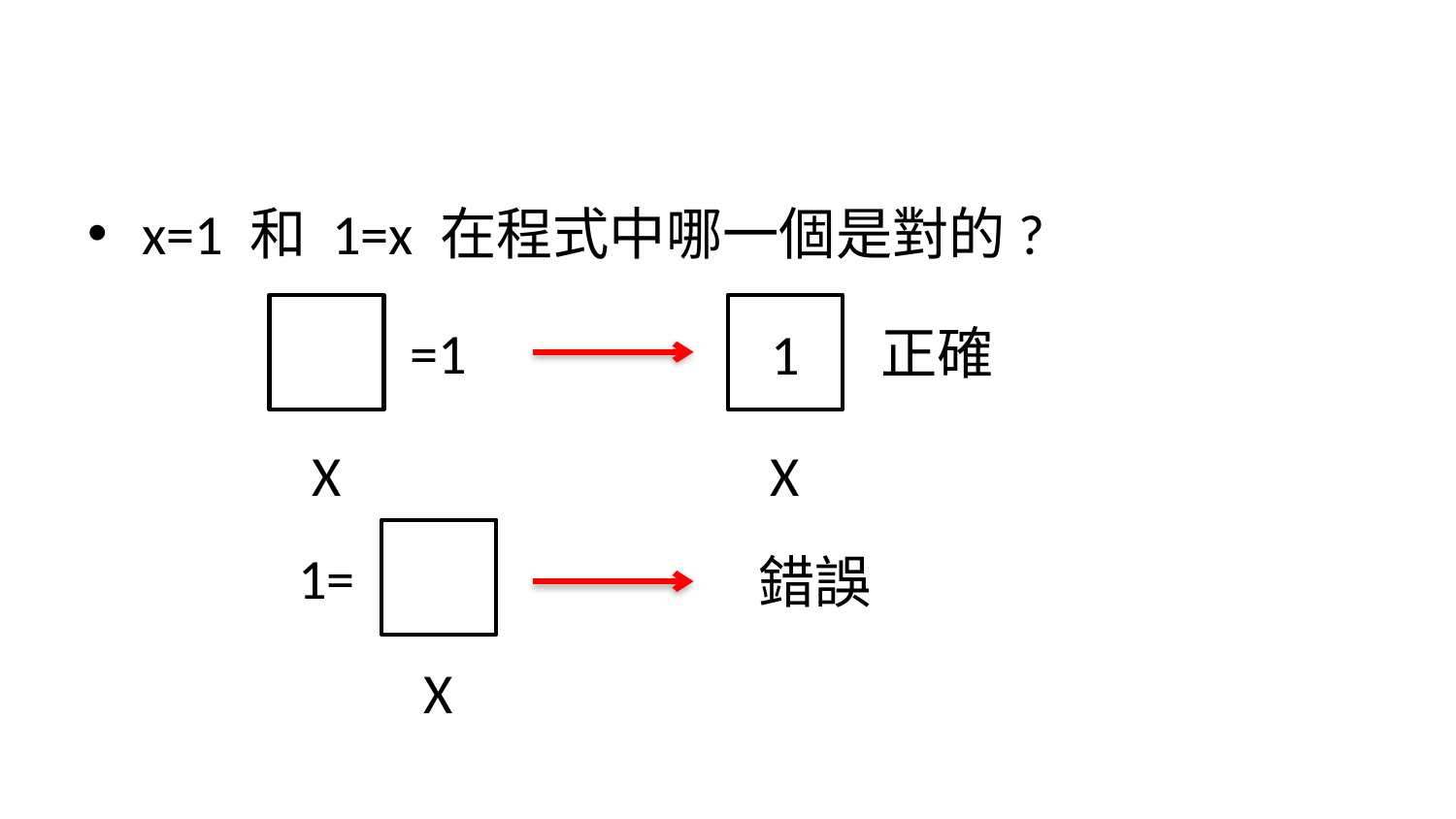

#
x=1 和 1=x 在程式中哪一個是對的?

1
=1
正確
X
X

1=
錯誤
X